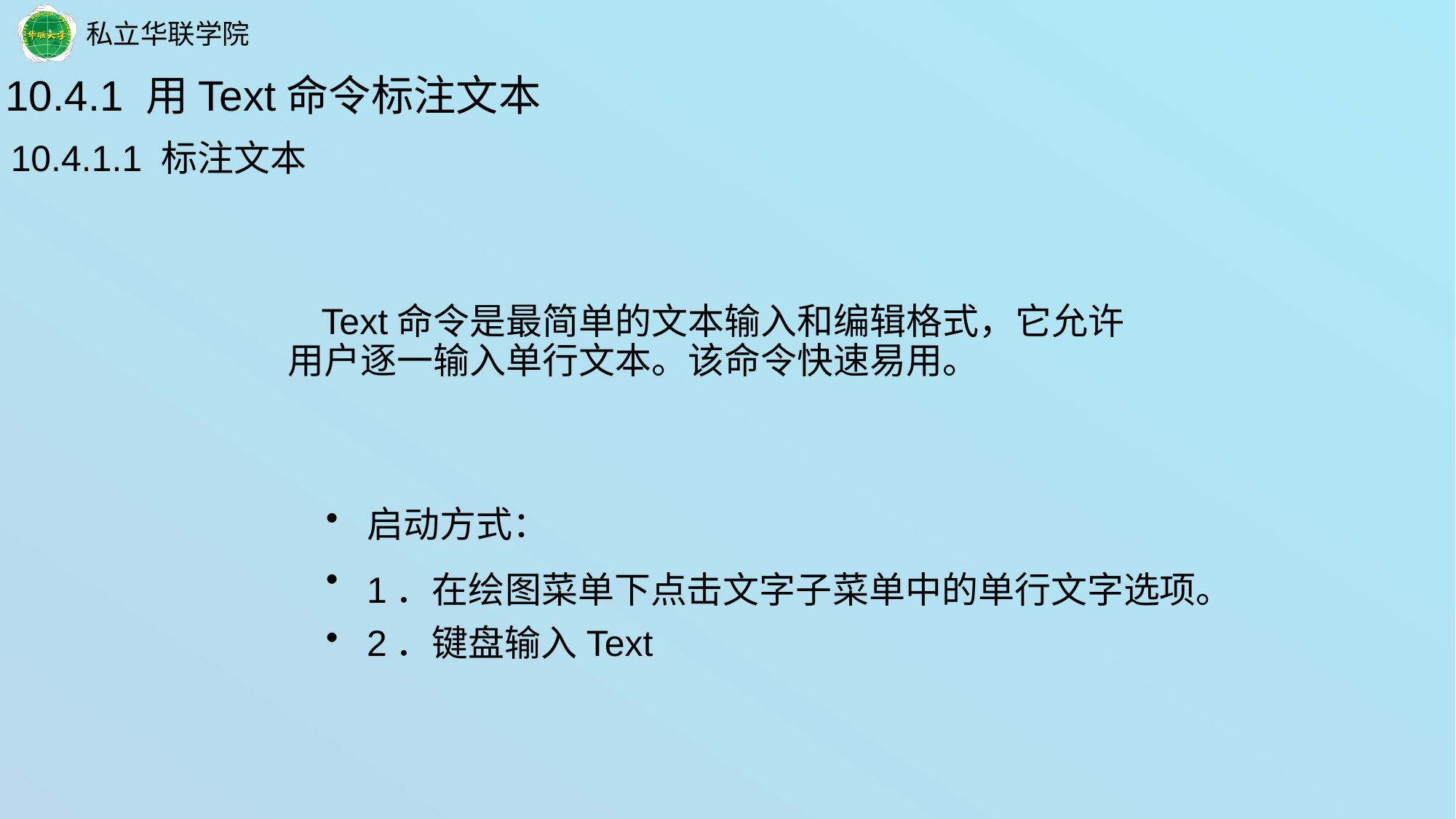

10.4.1 用Text命令标注文本
10.4.1.1 标注文本
      Text命令是最简单的文本输入和编辑格式，它允许用户逐一输入单行文本。该命令快速易用。
启动方式：
1．在绘图菜单下点击文字子菜单中的单行文字选项。
2．键盘输入Text